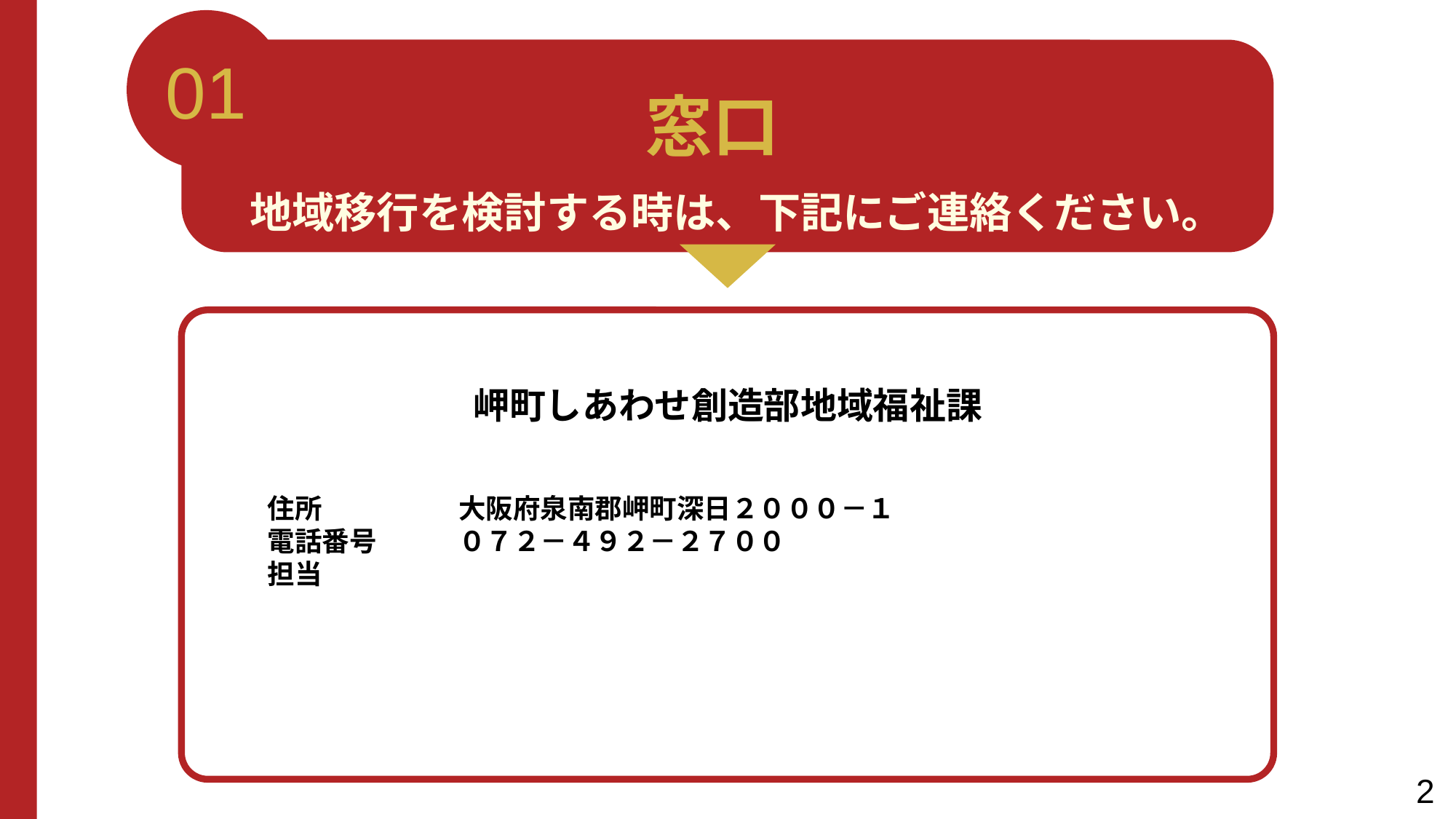

01

窓口
地域移行を検討する時は、下記にご連絡ください。

岬町しあわせ創造部地域福祉課

　　
　　住所　　　　　大阪府泉南郡岬町深日２０００－１
　　電話番号　　　０７２－４９２－２７００
　　担当